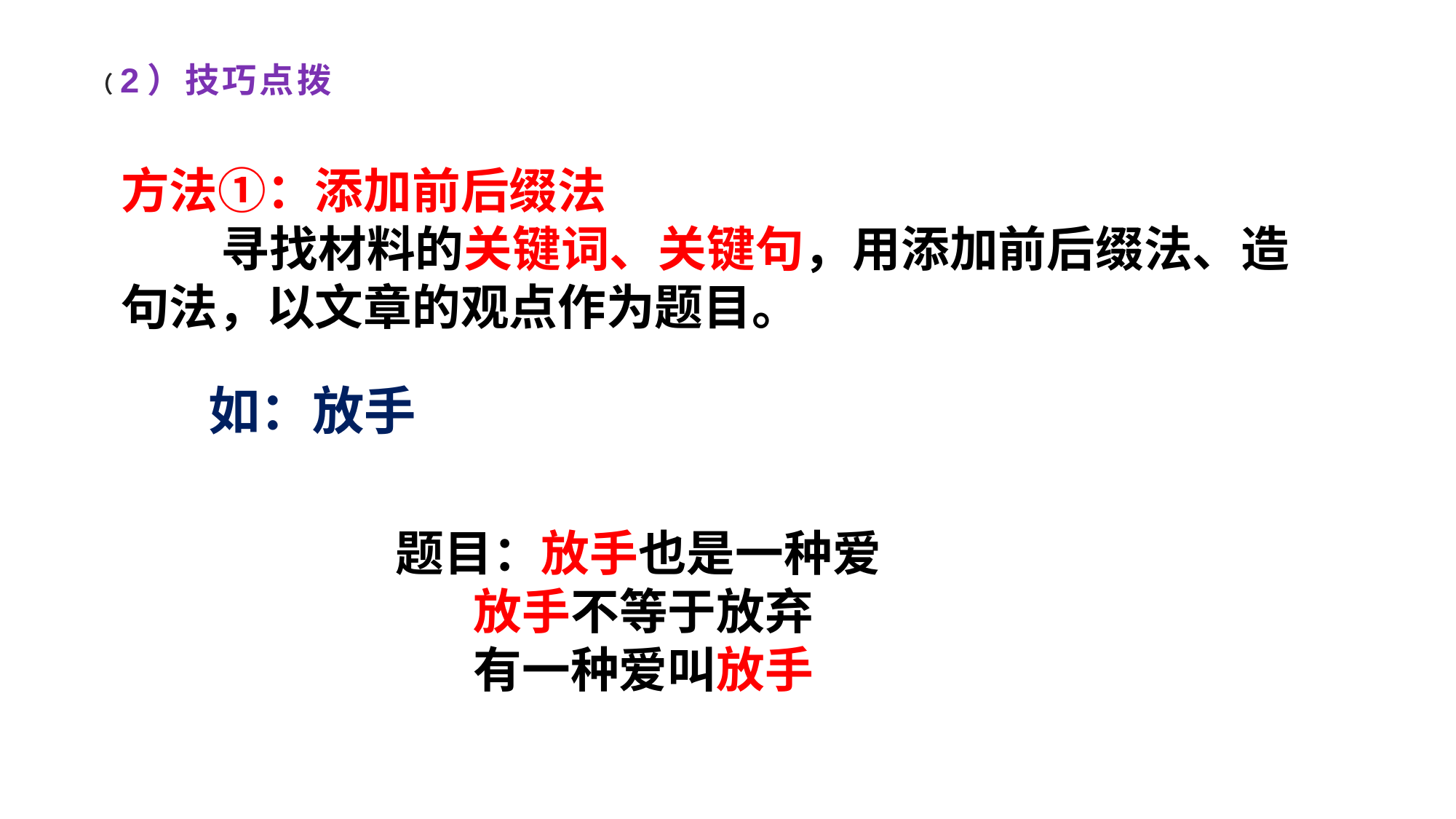

# （2）技巧点拨
方法①：添加前后缀法
        寻找材料的关键词、关键句，用添加前后缀法、造句法，以文章的观点作为题目。
如：放手

题目：放手也是一种爱
      放手不等于放弃
      有一种爱叫放手